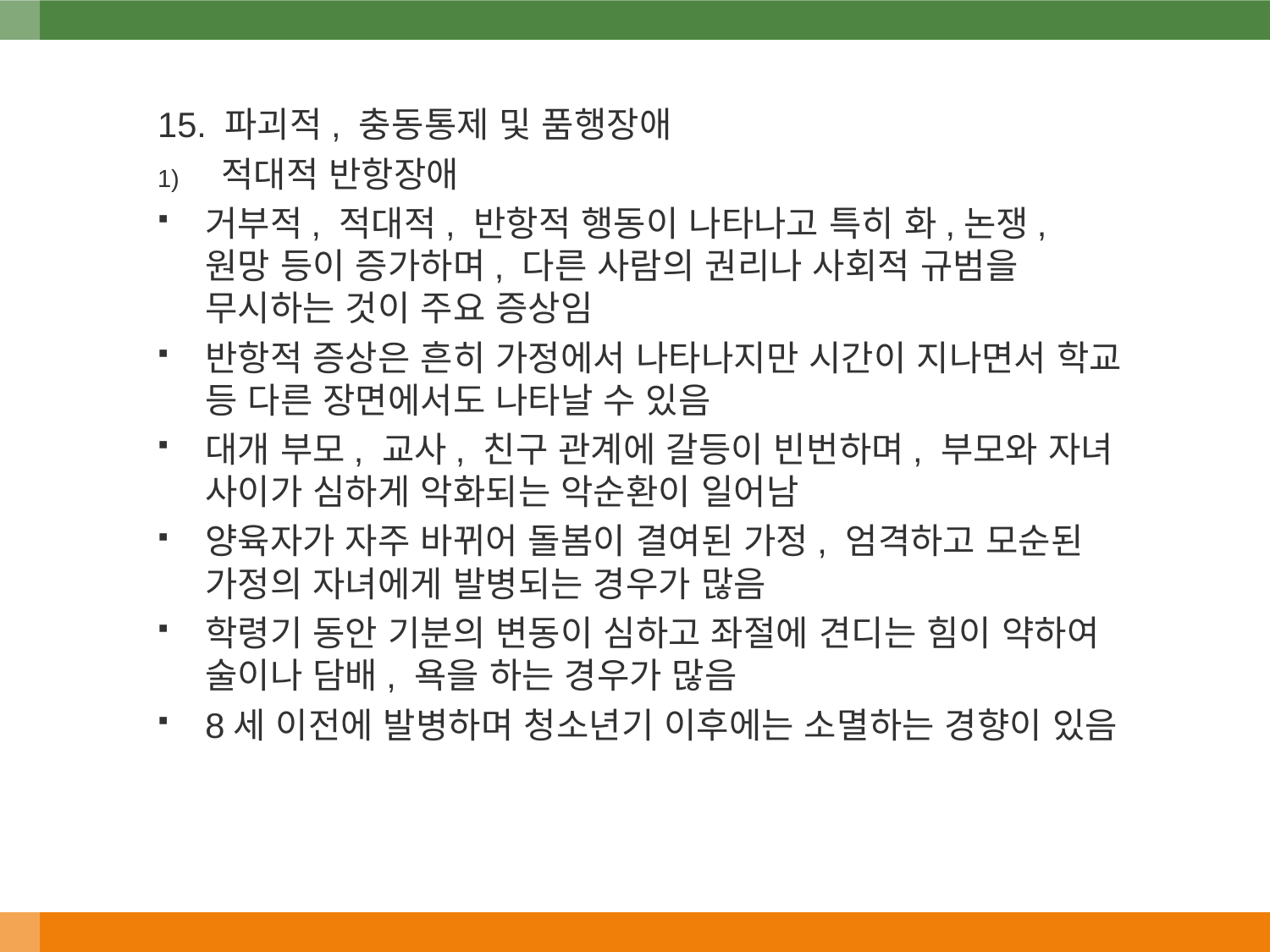

15. 파괴적, 충동통제 및 품행장애
적대적 반항장애
거부적, 적대적, 반항적 행동이 나타나고 특히 화,논쟁, 원망 등이 증가하며, 다른 사람의 권리나 사회적 규범을 무시하는 것이 주요 증상임
반항적 증상은 흔히 가정에서 나타나지만 시간이 지나면서 학교 등 다른 장면에서도 나타날 수 있음
대개 부모, 교사, 친구 관계에 갈등이 빈번하며, 부모와 자녀 사이가 심하게 악화되는 악순환이 일어남
양육자가 자주 바뀌어 돌봄이 결여된 가정, 엄격하고 모순된 가정의 자녀에게 발병되는 경우가 많음
학령기 동안 기분의 변동이 심하고 좌절에 견디는 힘이 약하여 술이나 담배, 욕을 하는 경우가 많음
8세 이전에 발병하며 청소년기 이후에는 소멸하는 경향이 있음